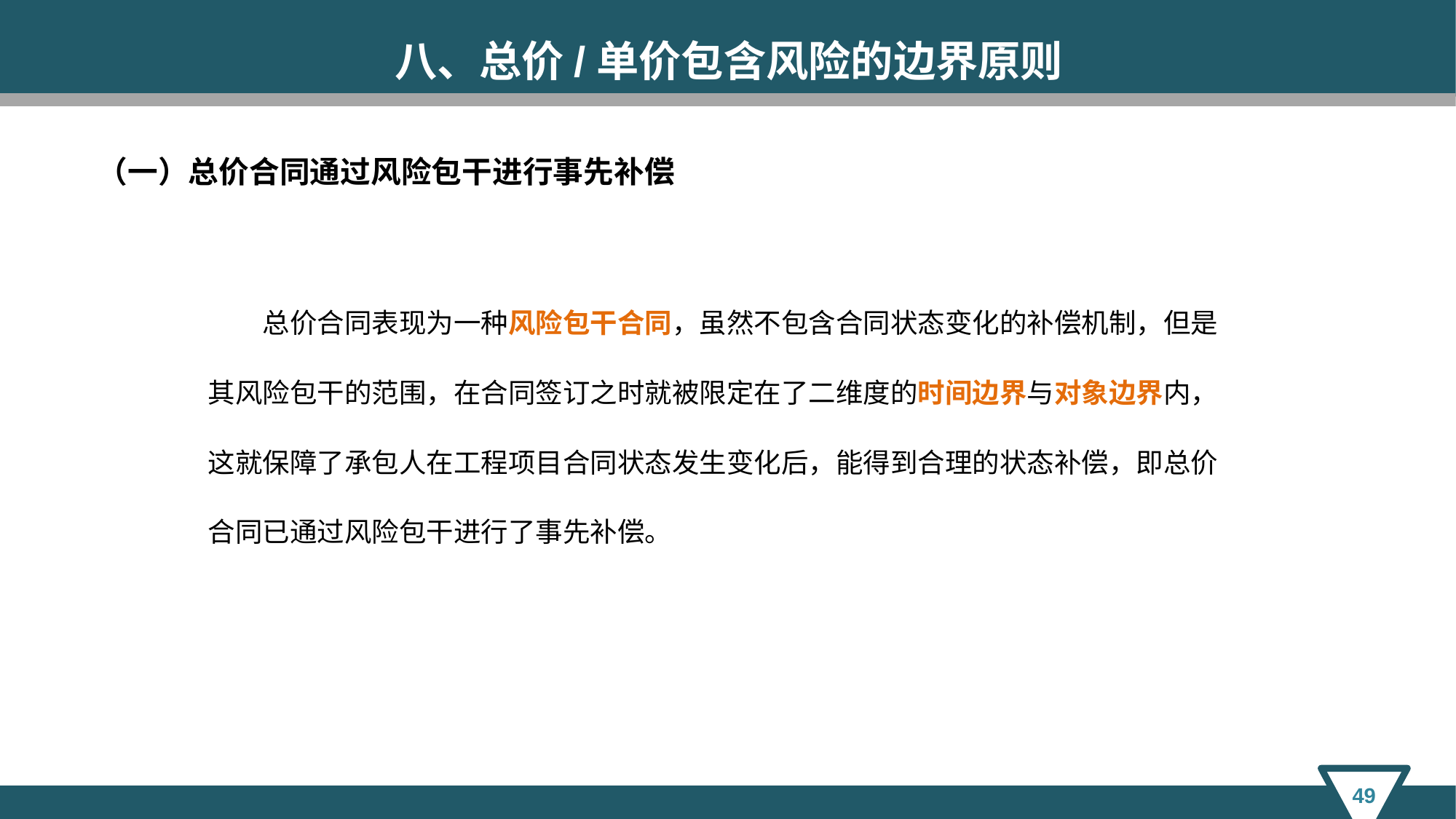

八、总价/单价包含风险的边界原则
（一）总价合同通过风险包干进行事先补偿
总价合同表现为一种风险包干合同，虽然不包含合同状态变化的补偿机制，但是其风险包干的范围，在合同签订之时就被限定在了二维度的时间边界与对象边界内，这就保障了承包人在工程项目合同状态发生变化后，能得到合理的状态补偿，即总价合同已通过风险包干进行了事先补偿。